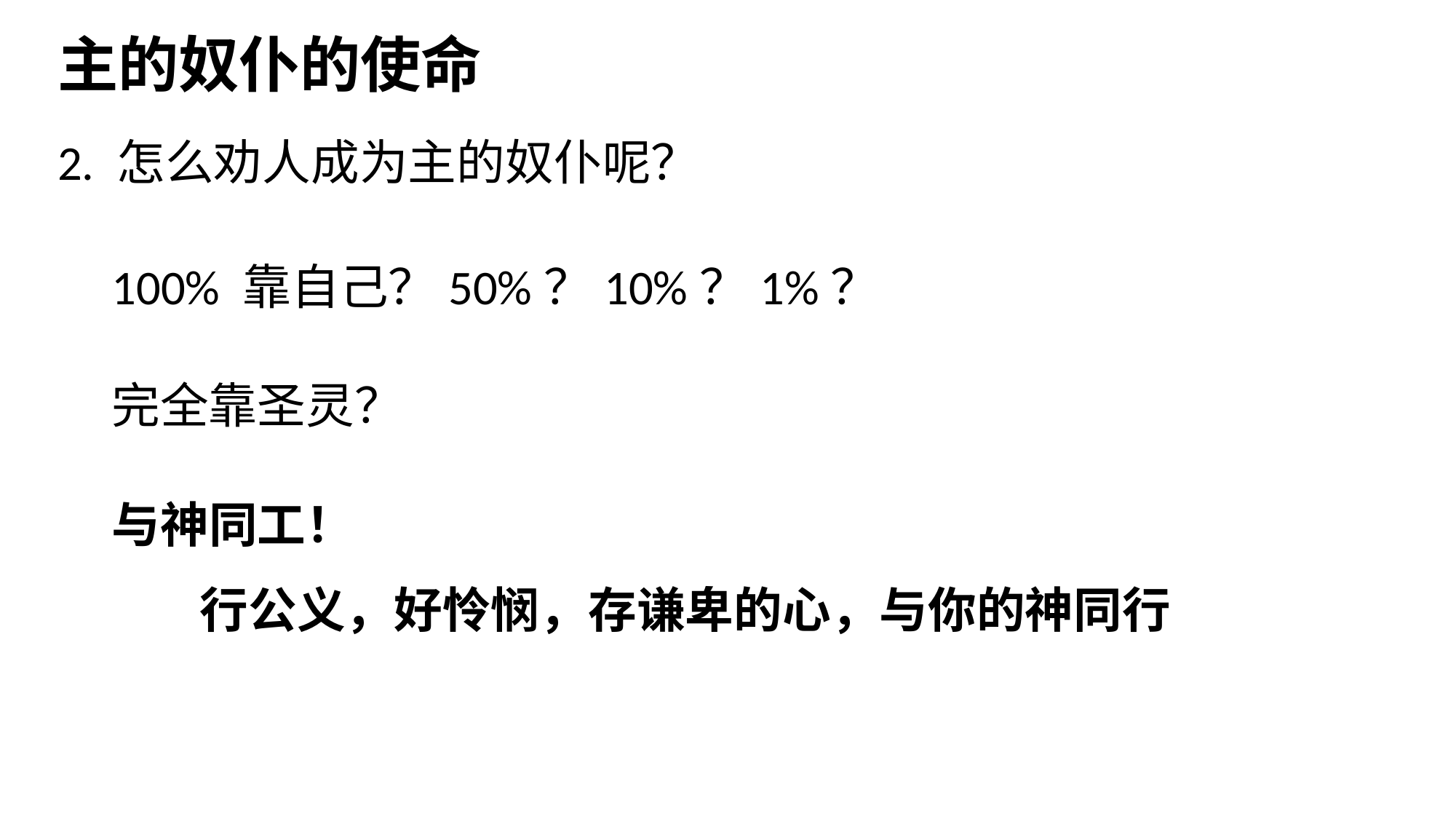

主的奴仆的使命
2. 怎么劝人成为主的奴仆呢？
100% 靠自己？50%？10%？1%？
完全靠圣灵？
与神同工！
       行公义，好怜悯，存谦卑的心，与你的神同行